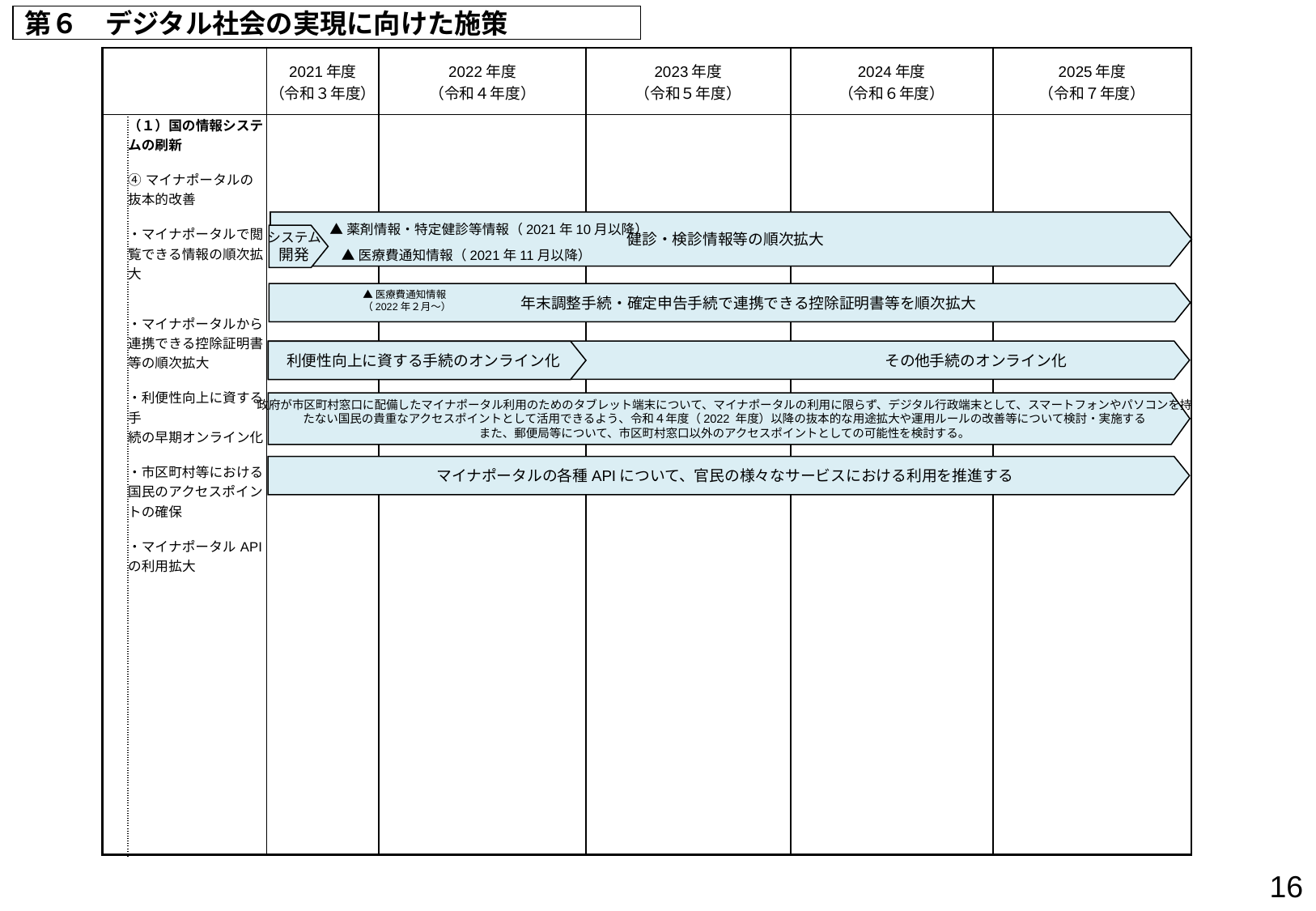

第６　デジタル社会の実現に向けた施策
|  |  | 2021年度 （令和３年度） | 2022年度 （令和４年度） | 2023年度 （令和５年度） | 2024年度 （令和６年度） | 2025年度 （令和７年度） |
| --- | --- | --- | --- | --- | --- | --- |
|  | （１）国の情報システムの刷新 ④マイナポータルの抜本的改善 ・マイナポータルで閲覧できる情報の順次拡大 ・マイナポータルから連携できる控除証明書等の順次拡大 ・利便性向上に資する手 続の早期オンライン化 ・市区町村等における国民のアクセスポイントの確保 ・マイナポータルAPIの利用拡大 |  |  |  |  |  |
健診・検診情報等の順次拡大
▲薬剤情報・特定健診等情報（2021年10月以降）
システム
開発
▲医療費通知情報（2021年11月以降）
▲医療費通知情報
（2022年２月～）
　　　年末調整手続・確定申告手続で連携できる控除証明書等を順次拡大
　　　　　　　　　　　　　　　　　　　　　　　　　　　　　　　　　その他手続のオンライン化
利便性向上に資する手続のオンライン化
政府が市区町村窓口に配備したマイナポータル利用のためのタブレット端末について、マイナポータルの利用に限らず、デジタル行政端末として、スマートフォンやパソコンを持
たない国民の貴重なアクセスポイントとして活用できるよう、令和４年度（2022 年度）以降の抜本的な用途拡大や運用ルールの改善等について検討・実施する
また、郵便局等について、市区町村窓口以外のアクセスポイントとしての可能性を検討する。
マイナポータルの各種APIについて、官民の様々なサービスにおける利用を推進する
16